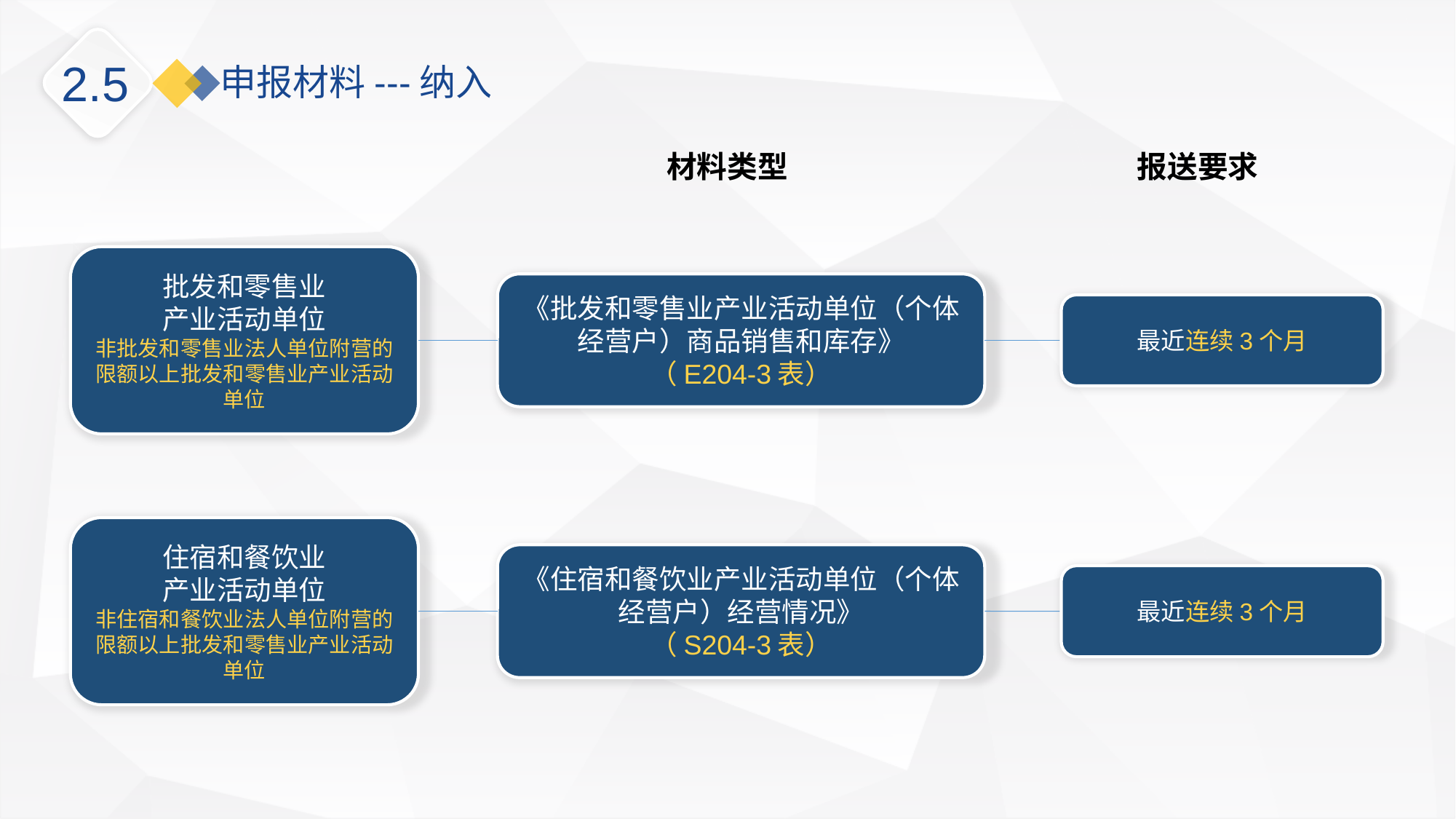

2.5
申报材料---纳入

材料类型
报送要求
批发和零售业
产业活动单位
非批发和零售业法人单位附营的限额以上批发和零售业产业活动单位
《批发和零售业产业活动单位（个体经营户）商品销售和库存》
（E204-3表）
最近连续3个月
住宿和餐饮业
产业活动单位
非住宿和餐饮业法人单位附营的限额以上批发和零售业产业活动单位
《住宿和餐饮业产业活动单位（个体经营户）经营情况》
（S204-3表）
最近连续3个月
23